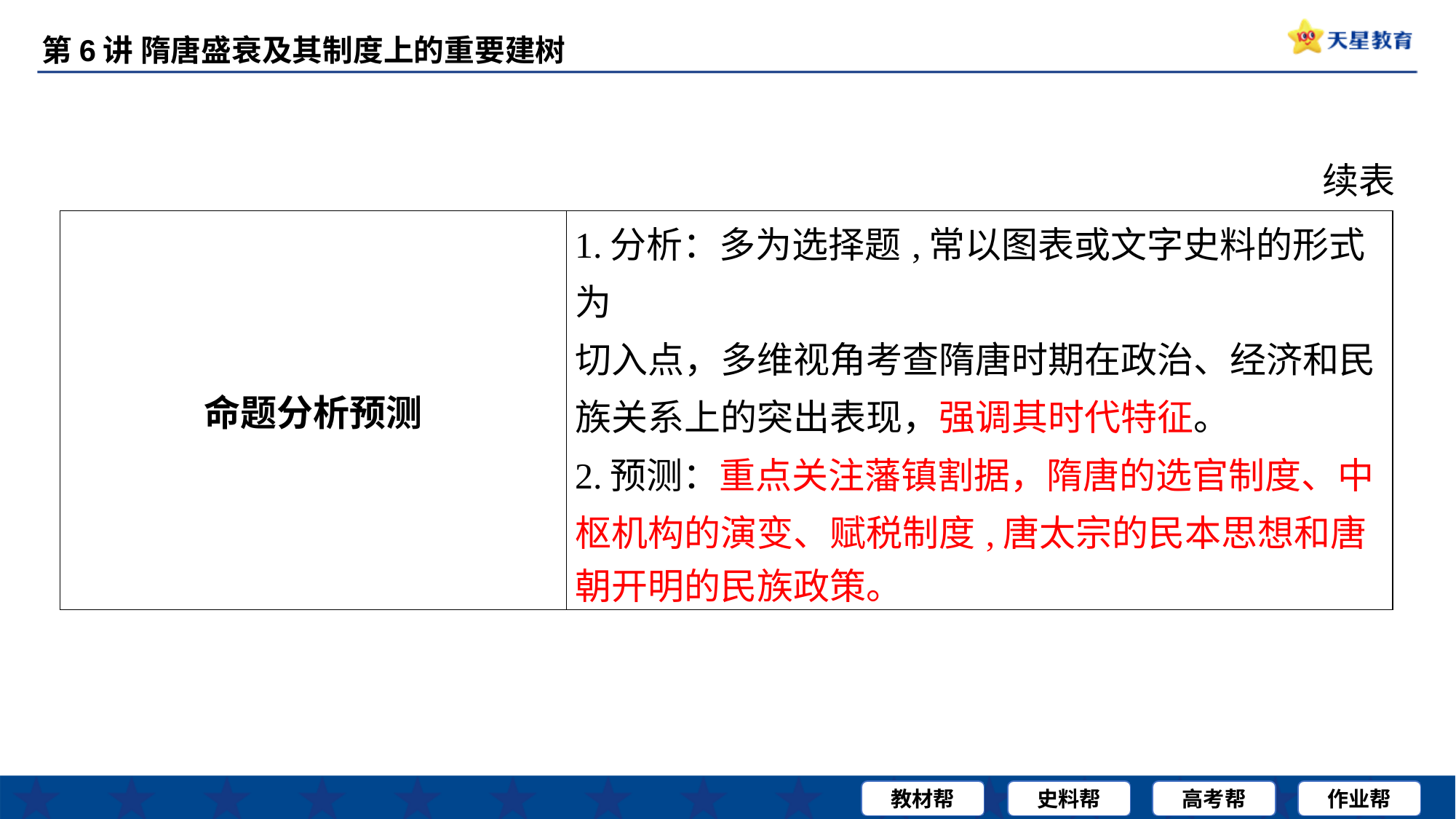

续表
| 命题分析预测 | 1.分析：多为选择题,常以图表或文字史料的形式为 切入点，多维视角考查隋唐时期在政治、经济和民 族关系上的突出表现，强调其时代特征。 2.预测：重点关注藩镇割据，隋唐的选官制度、中 枢机构的演变、赋税制度,唐太宗的民本思想和唐 朝开明的民族政策。 |
| --- | --- |